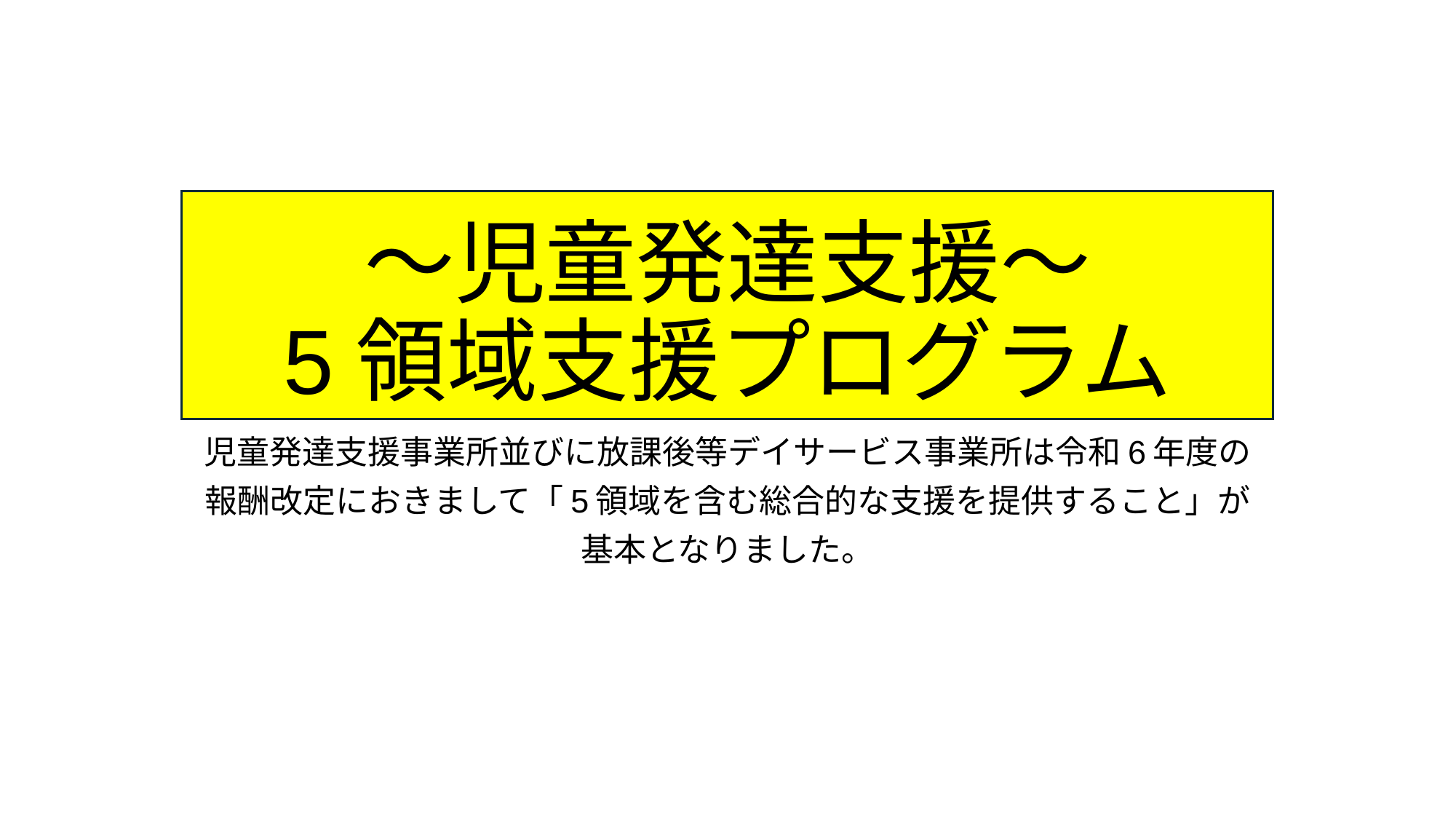

# ～児童発達支援～ 5領域支援プログラム

児童発達支援事業所並びに放課後等デイサービス事業所は令和6年度の
報酬改定におきまして「5領域を含む総合的な支援を提供すること」が
基本となりました。